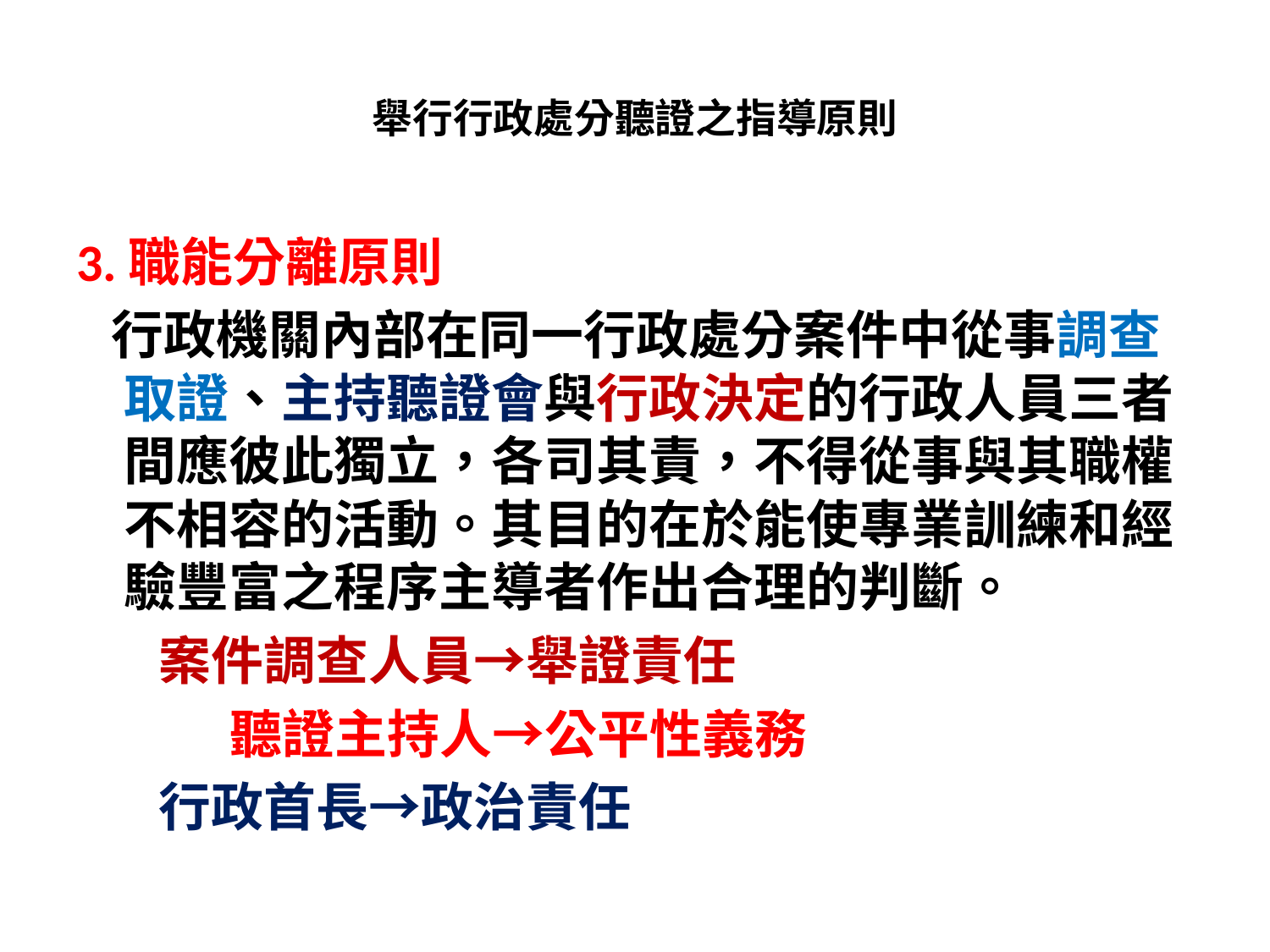

# 舉行行政處分聽證之指導原則
3.職能分離原則
  行政機關內部在同一行政處分案件中從事調查取證、主持聽證會與行政決定的行政人員三者間應彼此獨立，各司其責，不得從事與其職權不相容的活動。其目的在於能使專業訓練和經驗豐富之程序主導者作出合理的判斷。
      案件調查人員→舉證責任
            聽證主持人→公平性義務
      行政首長→政治責任